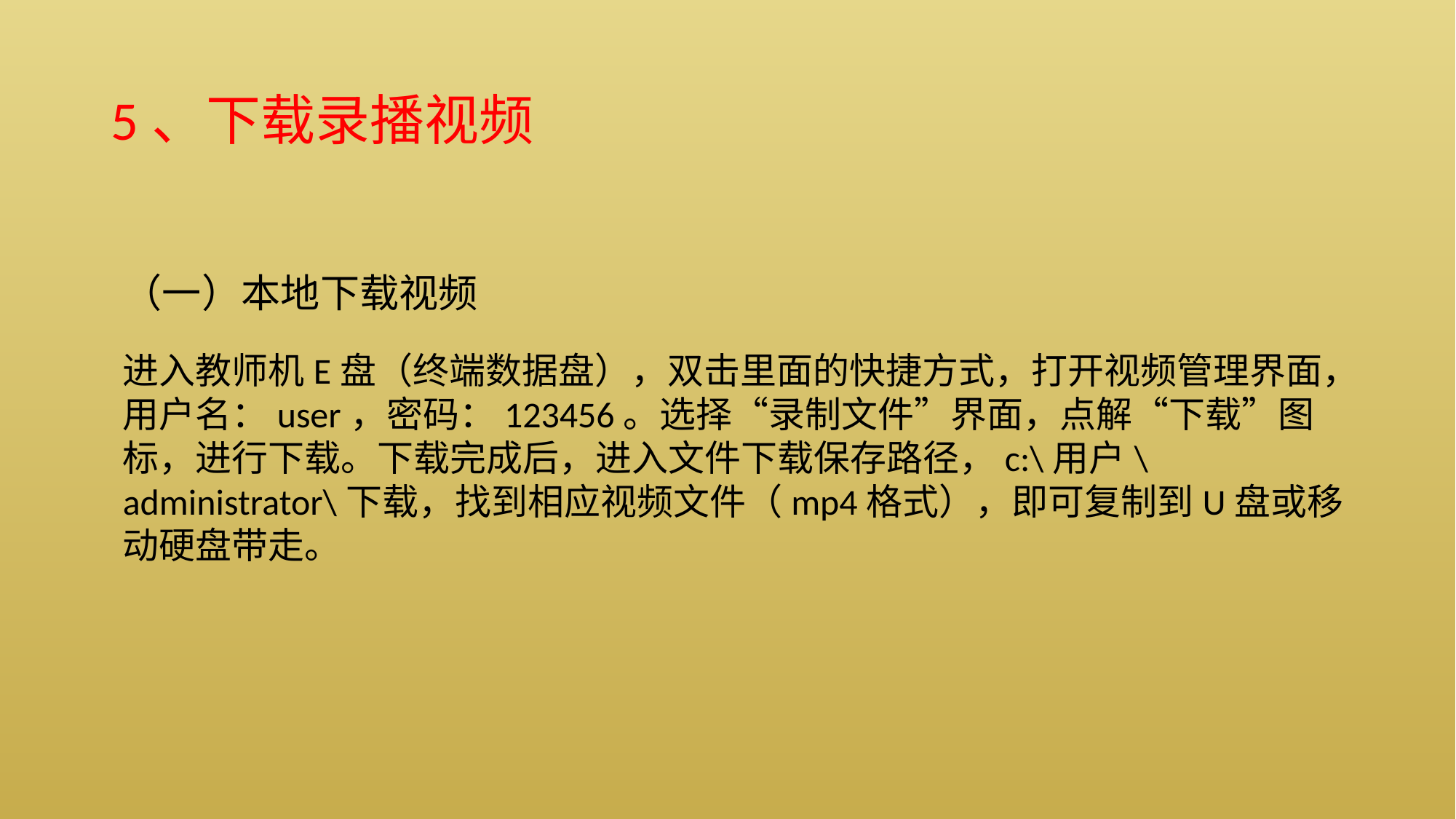

# 5、下载录播视频
（一）本地下载视频

进入教师机E盘（终端数据盘），双击里面的快捷方式，打开视频管理界面，用户名：user，密码：123456。选择“录制文件”界面，点解“下载”图标，进行下载。下载完成后，进入文件下载保存路径，c:\用户\administrator\下载，找到相应视频文件（mp4格式），即可复制到U盘或移动硬盘带走。